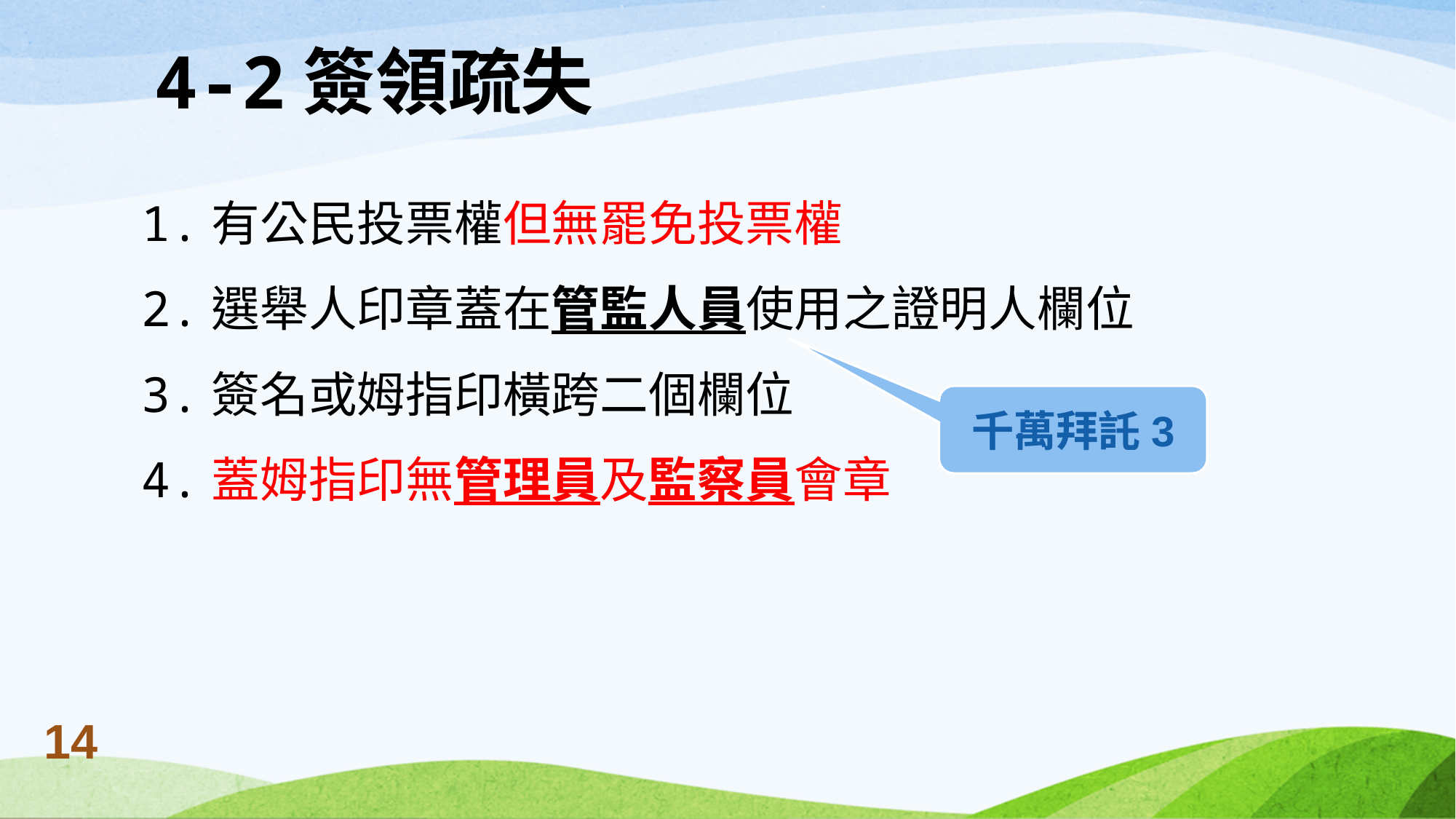

# 4-2簽領疏失
1.有公民投票權但無罷免投票權
2.選舉人印章蓋在管監人員使用之證明人欄位
3.簽名或姆指印橫跨二個欄位
4.蓋姆指印無管理員及監察員會章

千萬拜託3
14